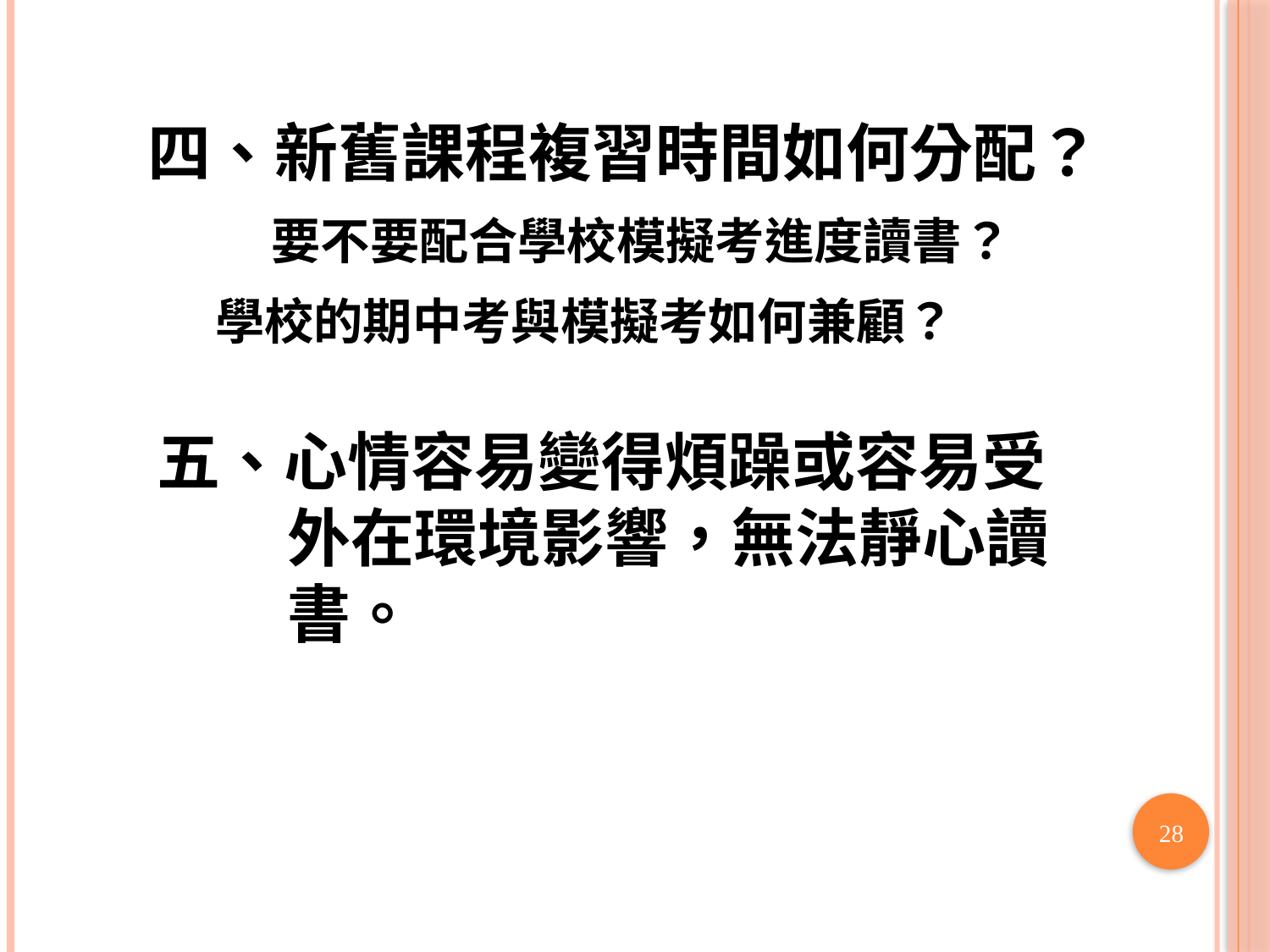

四、新舊課程複習時間如何分配？
          要不要配合學校模擬考進度讀書？
     學校的期中考與模擬考如何兼顧？
五、心情容易變得煩躁或容易受
        外在環境影響，無法靜心讀
        書。
28